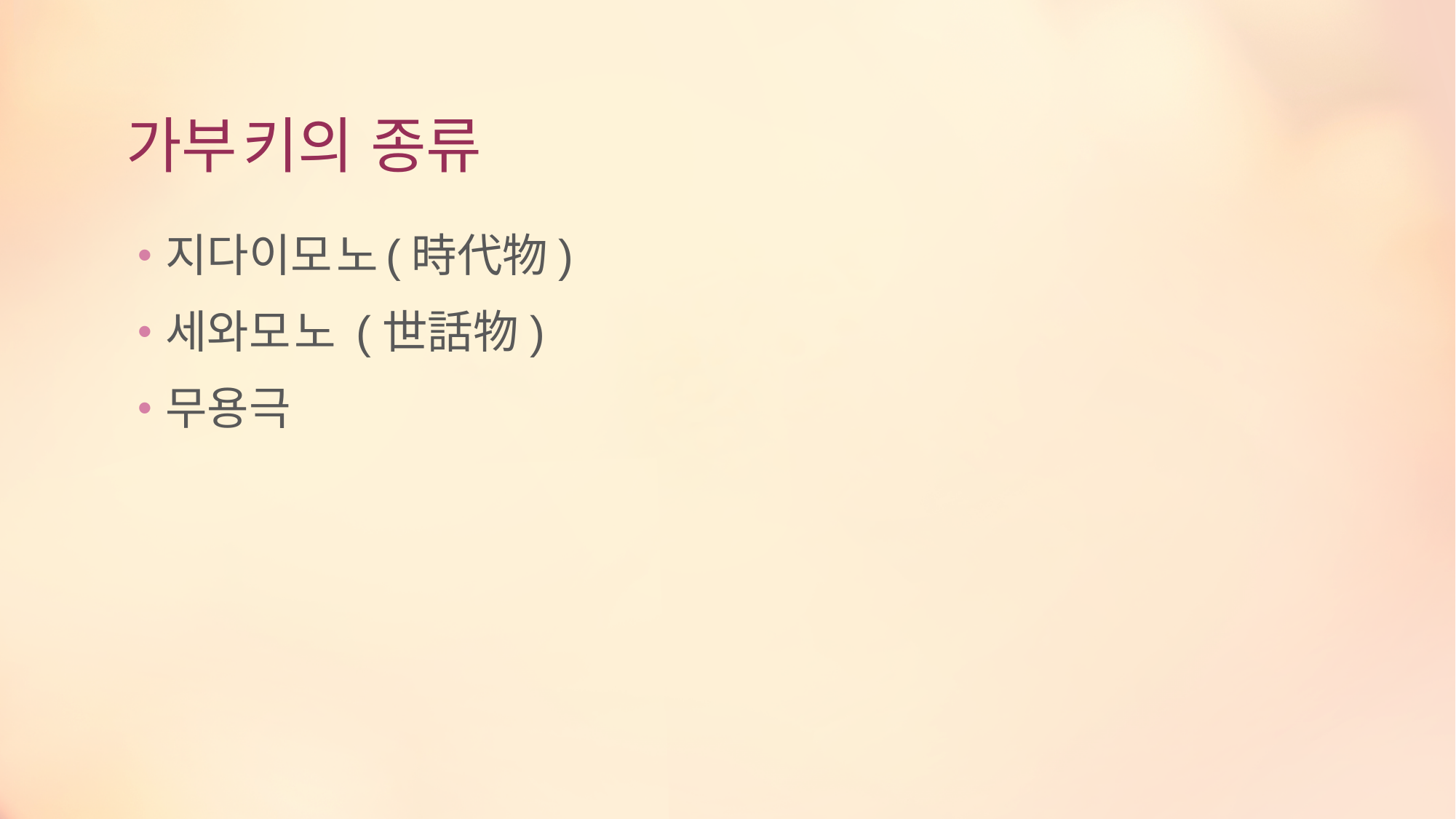

# 가부키의 종류
지다이모노(時代物)
세와모노 (世話物)
무용극